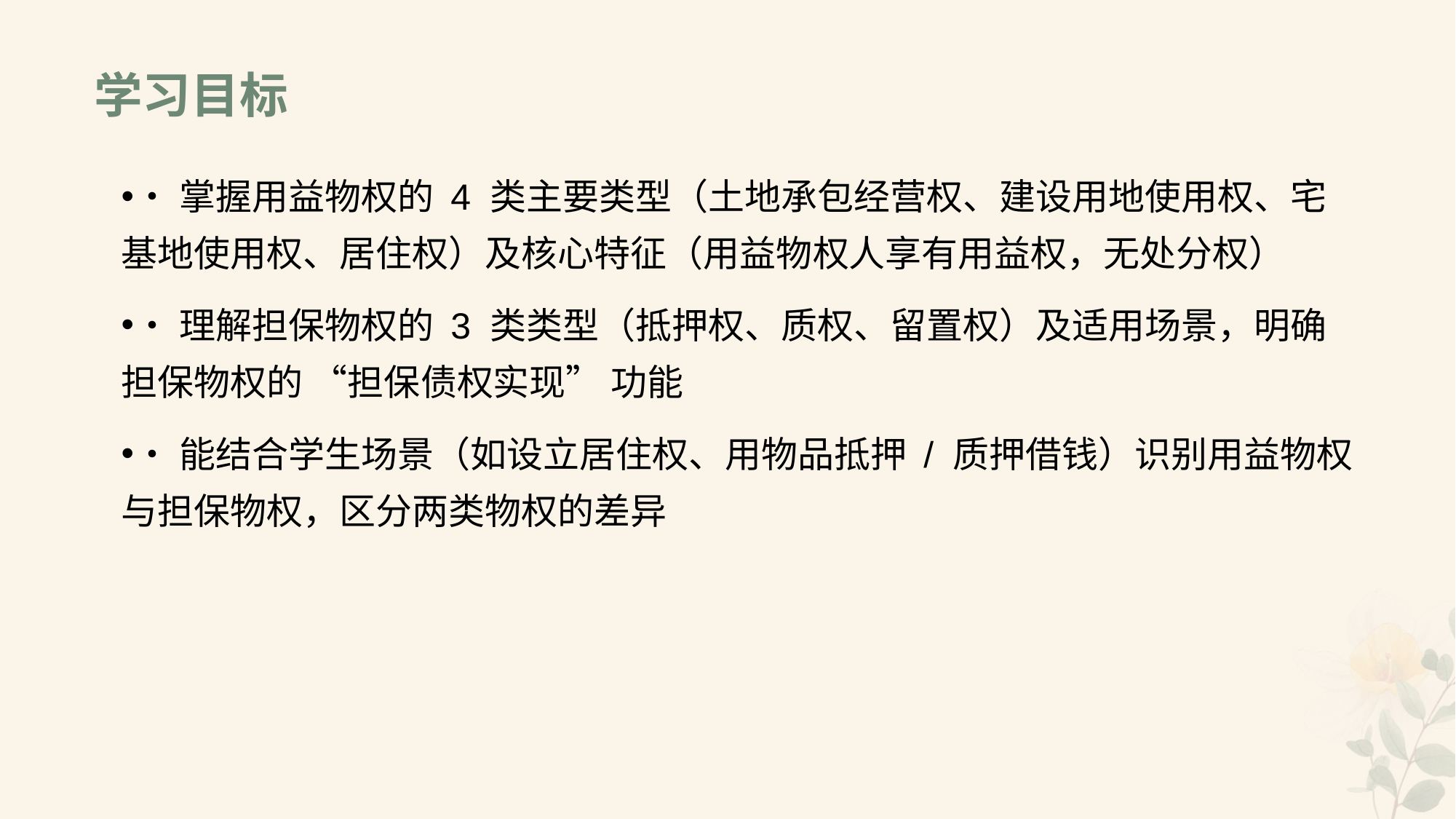

# 学习目标
•掌握用益物权的 4 类主要类型（土地承包经营权、建设用地使用权、宅基地使用权、居住权）及核心特征（用益物权人享有用益权，无处分权）
•理解担保物权的 3 类类型（抵押权、质权、留置权）及适用场景，明确担保物权的 “担保债权实现” 功能
•能结合学生场景（如设立居住权、用物品抵押 / 质押借钱）识别用益物权与担保物权，区分两类物权的差异